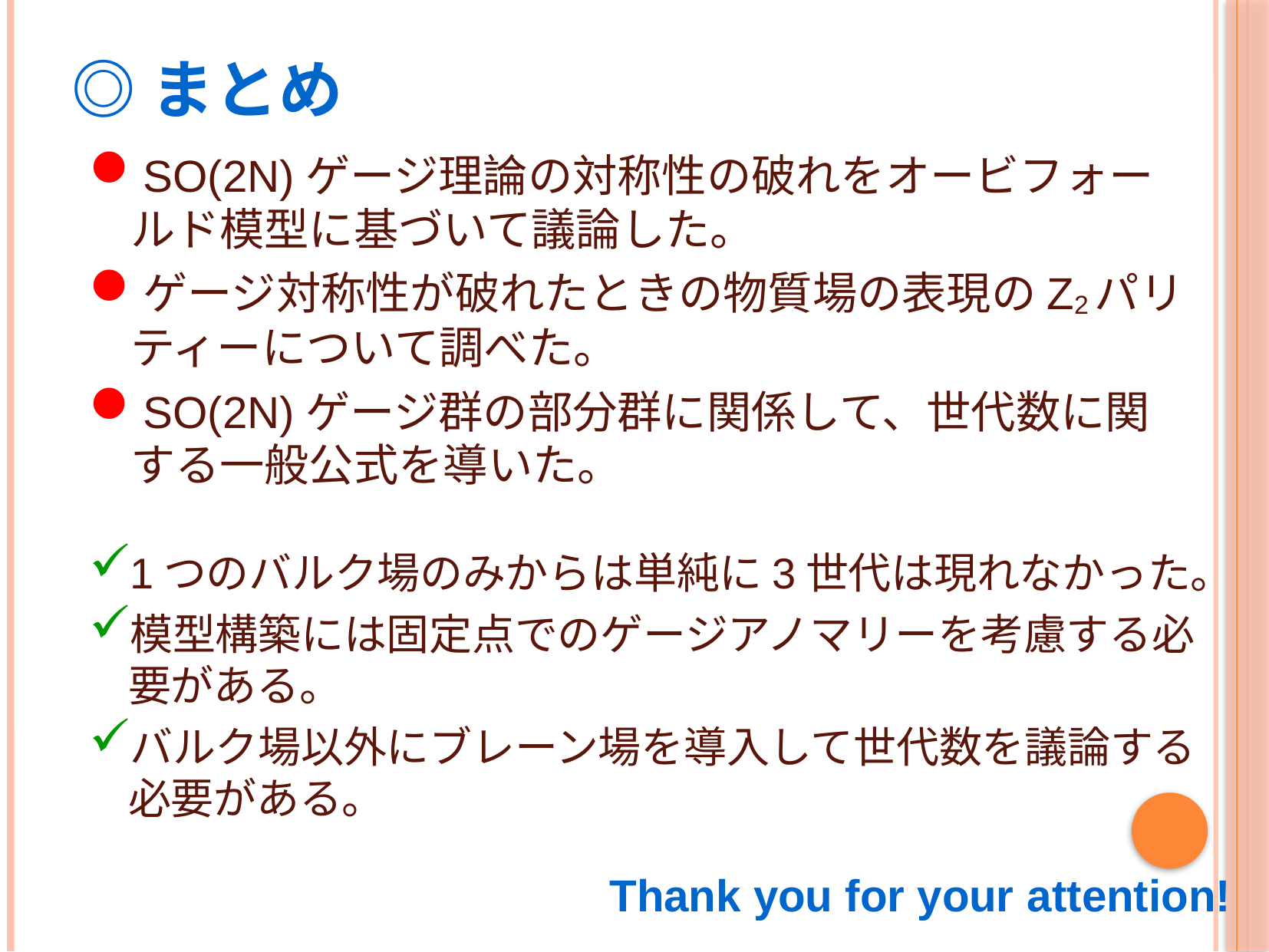

# ◎まとめ
SO(2N)ゲージ理論の対称性の破れをオービフォールド模型に基づいて議論した。
ゲージ対称性が破れたときの物質場の表現のZ2パリティーについて調べた。
SO(2N)ゲージ群の部分群に関係して、世代数に関する一般公式を導いた。
1つのバルク場のみからは単純に3世代は現れなかった。
模型構築には固定点でのゲージアノマリーを考慮する必要がある。
バルク場以外にブレーン場を導入して世代数を議論する必要がある。
Thank you for your attention!